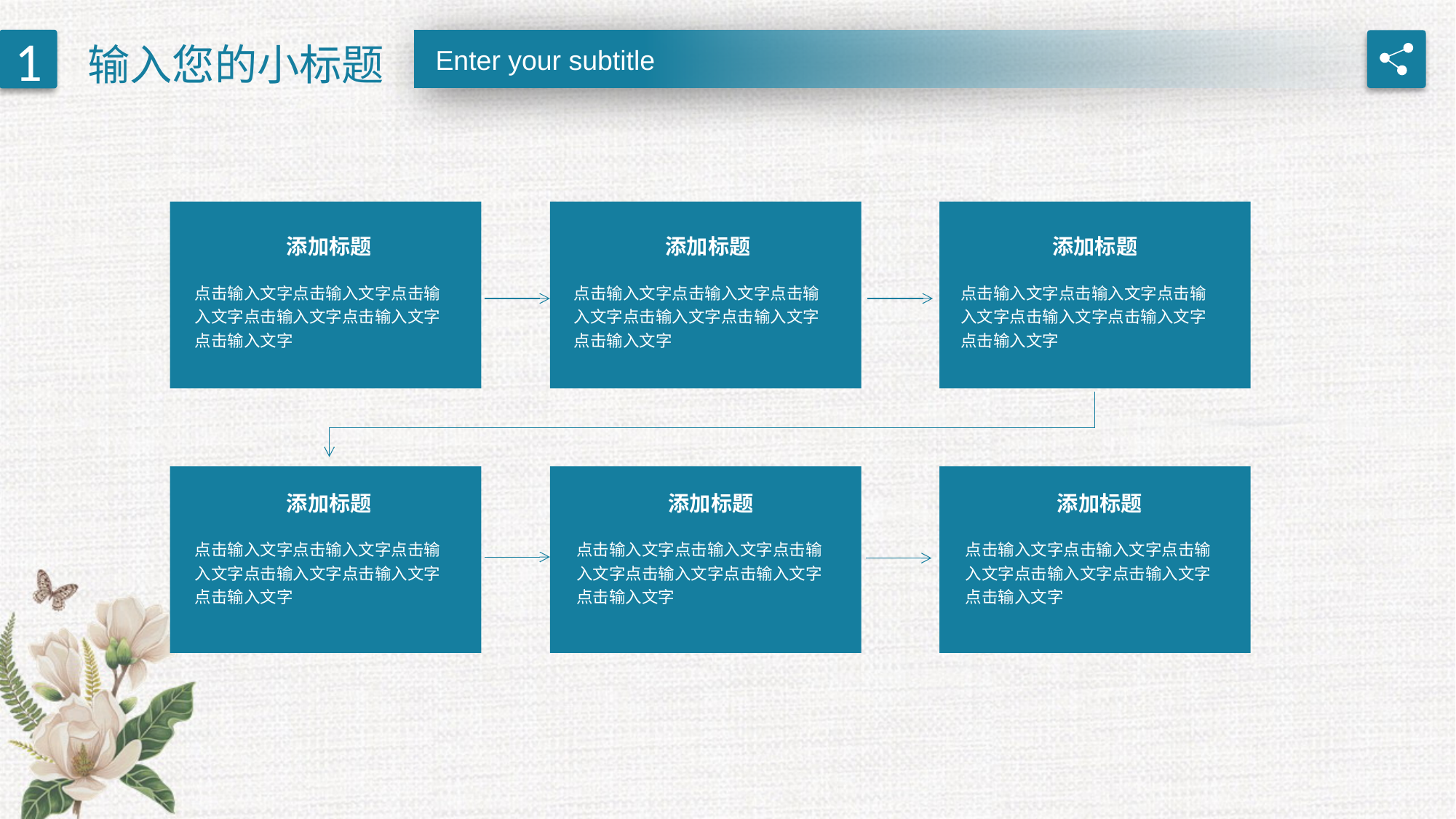

输入您的小标题
Enter your subtitle
1

添加标题
添加标题
添加标题
点击输入文字点击输入文字点击输入文字点击输入文字点击输入文字点击输入文字
点击输入文字点击输入文字点击输入文字点击输入文字点击输入文字点击输入文字
点击输入文字点击输入文字点击输入文字点击输入文字点击输入文字点击输入文字

添加标题
添加标题
添加标题
点击输入文字点击输入文字点击输入文字点击输入文字点击输入文字点击输入文字
点击输入文字点击输入文字点击输入文字点击输入文字点击输入文字点击输入文字
点击输入文字点击输入文字点击输入文字点击输入文字点击输入文字点击输入文字